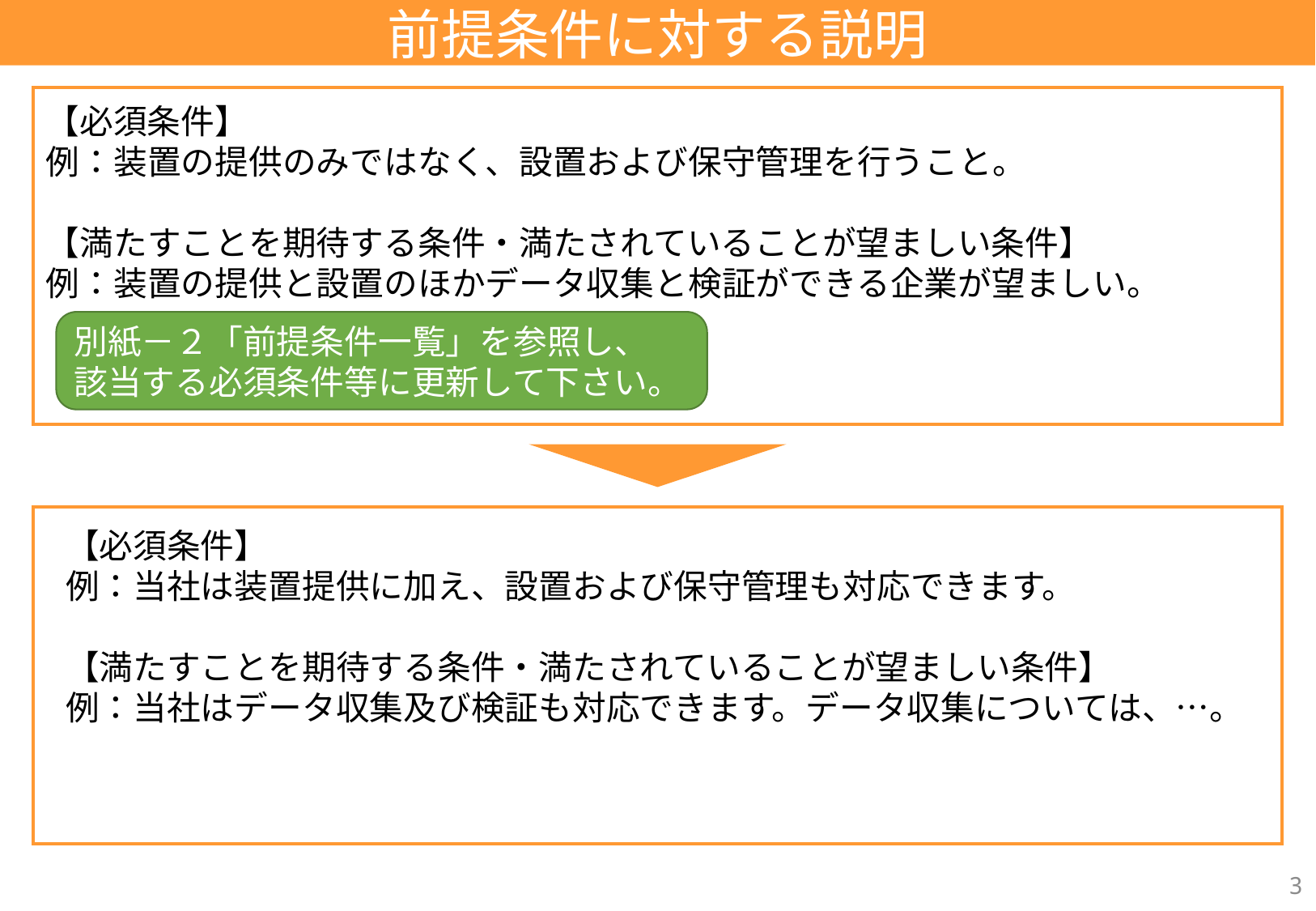

前提条件に対する説明

【必須条件】
例：装置の提供のみではなく、設置および保守管理を行うこと。

【満たすことを期待する条件・満たされていることが望ましい条件】
例：装置の提供と設置のほかデータ収集と検証ができる企業が望ましい。
別紙－２「前提条件一覧」を参照し、
該当する必須条件等に更新して下さい。

【必須条件】
例：当社は装置提供に加え、設置および保守管理も対応できます。

【満たすことを期待する条件・満たされていることが望ましい条件】
例：当社はデータ収集及び検証も対応できます。データ収集については、…。
3